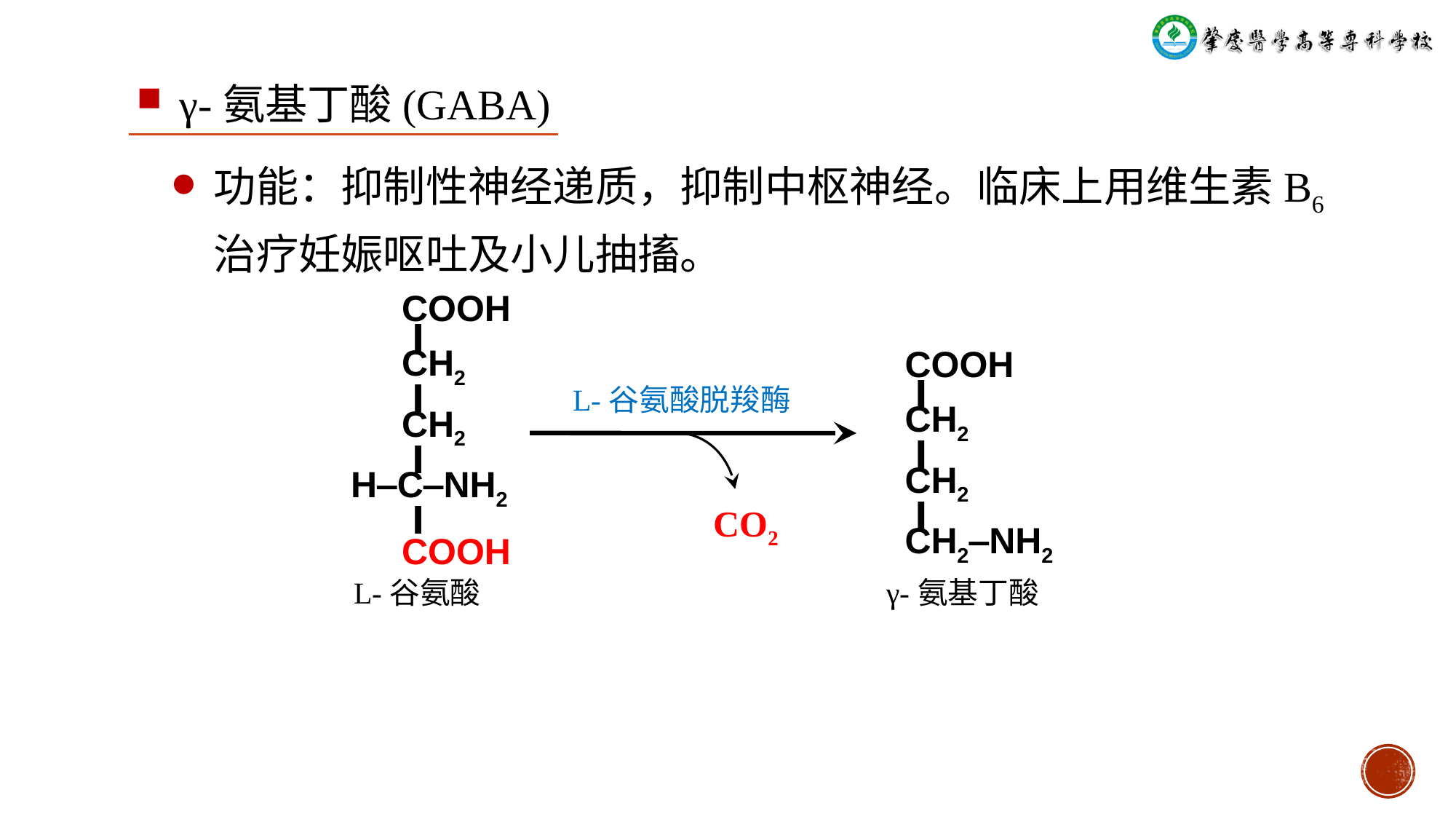

γ-氨基丁酸(GABA)
功能：抑制性神经递质，抑制中枢神经。临床上用维生素B6治疗妊娠呕吐及小儿抽搐。
     COOH
      ⅼ
     CH2
      ⅼ
     CH2
      ⅼ
H‒C‒NH2
      ⅼ
     COOH
 COOH
  ⅼ
 CH2
  ⅼ
 CH2
  ⅼ
 CH2‒NH2
L-谷氨酸脱羧酶

CO2
L-谷氨酸
γ-氨基丁酸